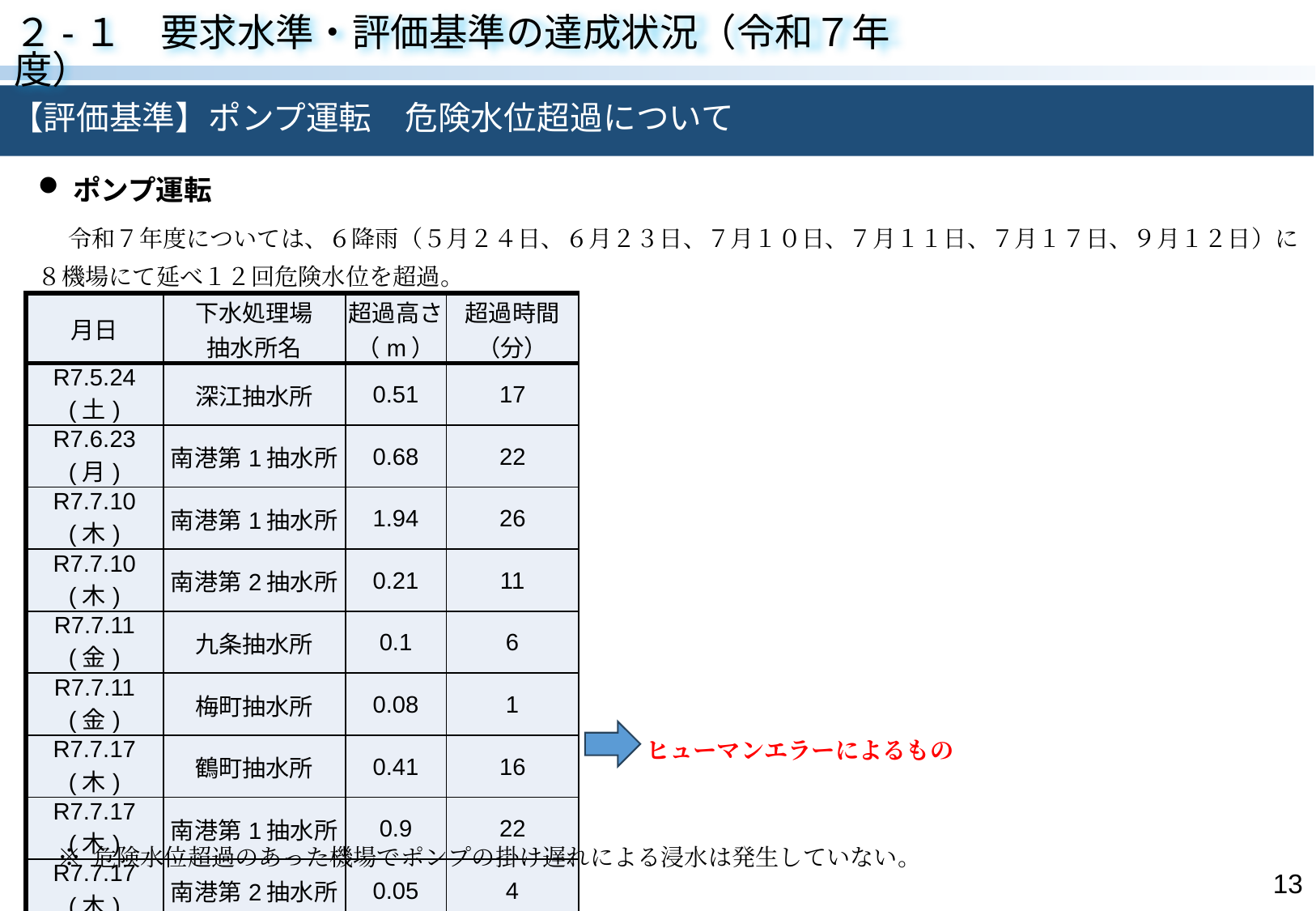

２-１　要求水準・評価基準の達成状況（令和７年度）
【評価基準】ポンプ運転　危険水位超過について
ポンプ運転
　令和７年度については、６降雨（５月２４日、６月２３日、７月１０日、７月１１日、７月１７日、９月１２日）に
８機場にて延べ１２回危険水位を超過。
| 月日 | 下水処理場 抽水所名 | 超過高さ （m） | 超過時間 （分） |
| --- | --- | --- | --- |
| R7.5.24 (土) | 深江抽水所 | 0.51 | 17 |
| R7.6.23 (月) | 南港第1抽水所 | 0.68 | 22 |
| R7.7.10 (木) | 南港第1抽水所 | 1.94 | 26 |
| R7.7.10 (木) | 南港第2抽水所 | 0.21 | 11 |
| R7.7.11 (金) | 九条抽水所 | 0.1 | 6 |
| R7.7.11 (金) | 梅町抽水所 | 0.08 | 1 |
| R7.7.17 (木) | 鶴町抽水所 | 0.41 | 16 |
| R7.7.17 (木) | 南港第1抽水所 | 0.9 | 22 |
| R7.7.17 (木) | 南港第2抽水所 | 0.05 | 4 |
| R7.7.17 (木) | 平林抽水所 | 0.1 | 6 |
| R7.9.12 (金) | 中之島抽水所 | 0.35 | 2 |
| R7.9.12 (金) | 鶴町抽水所 | 0.55 | 8 |
ヒューマンエラーによるもの

※ 危険水位超過のあった機場でポンプの掛け遅れによる浸水は発生していない。
13